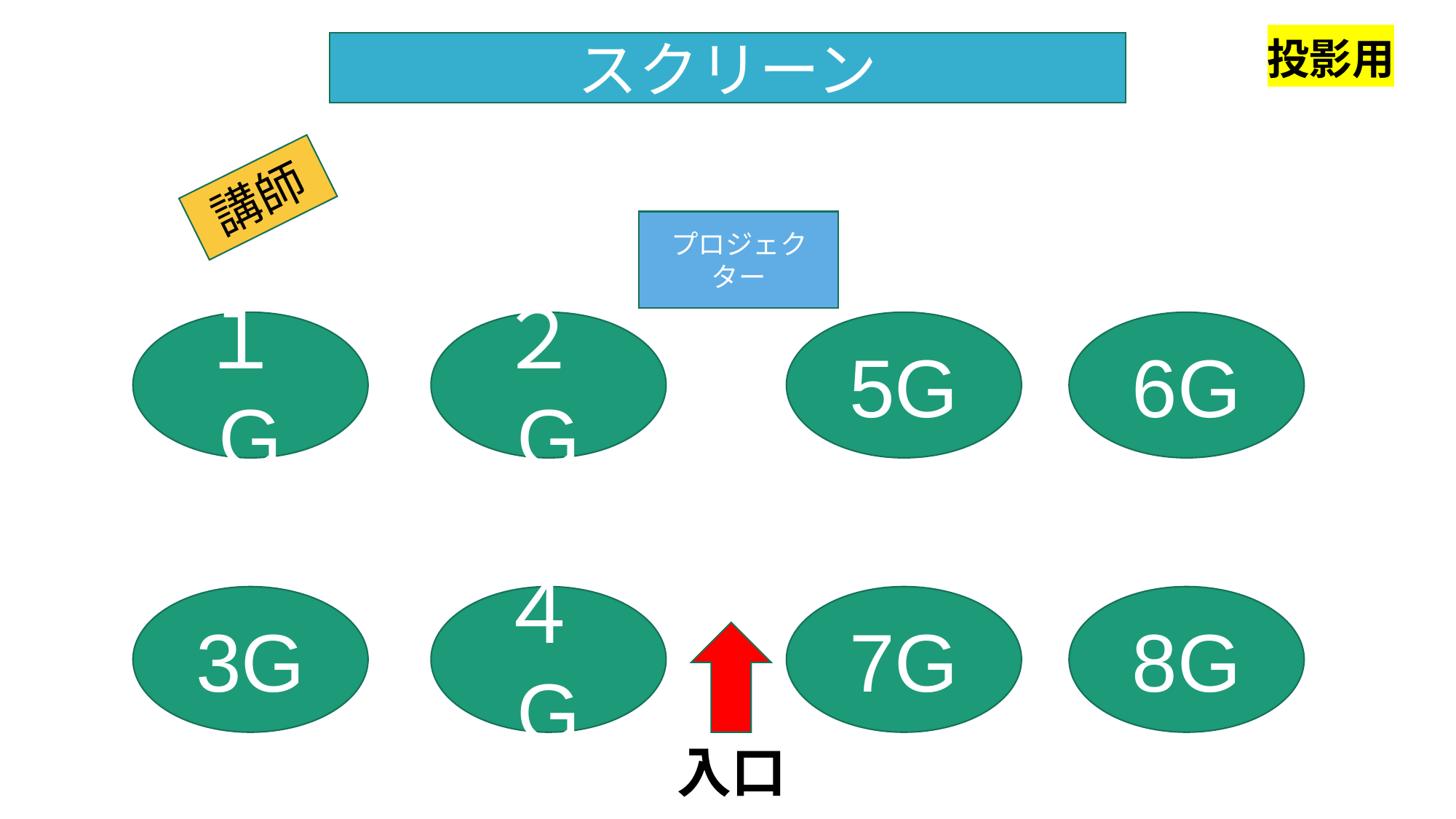

投影用
スクリーン
講師
プロジェクター
１G
２G
5G
6G
3G
４G
7G
8G

入口